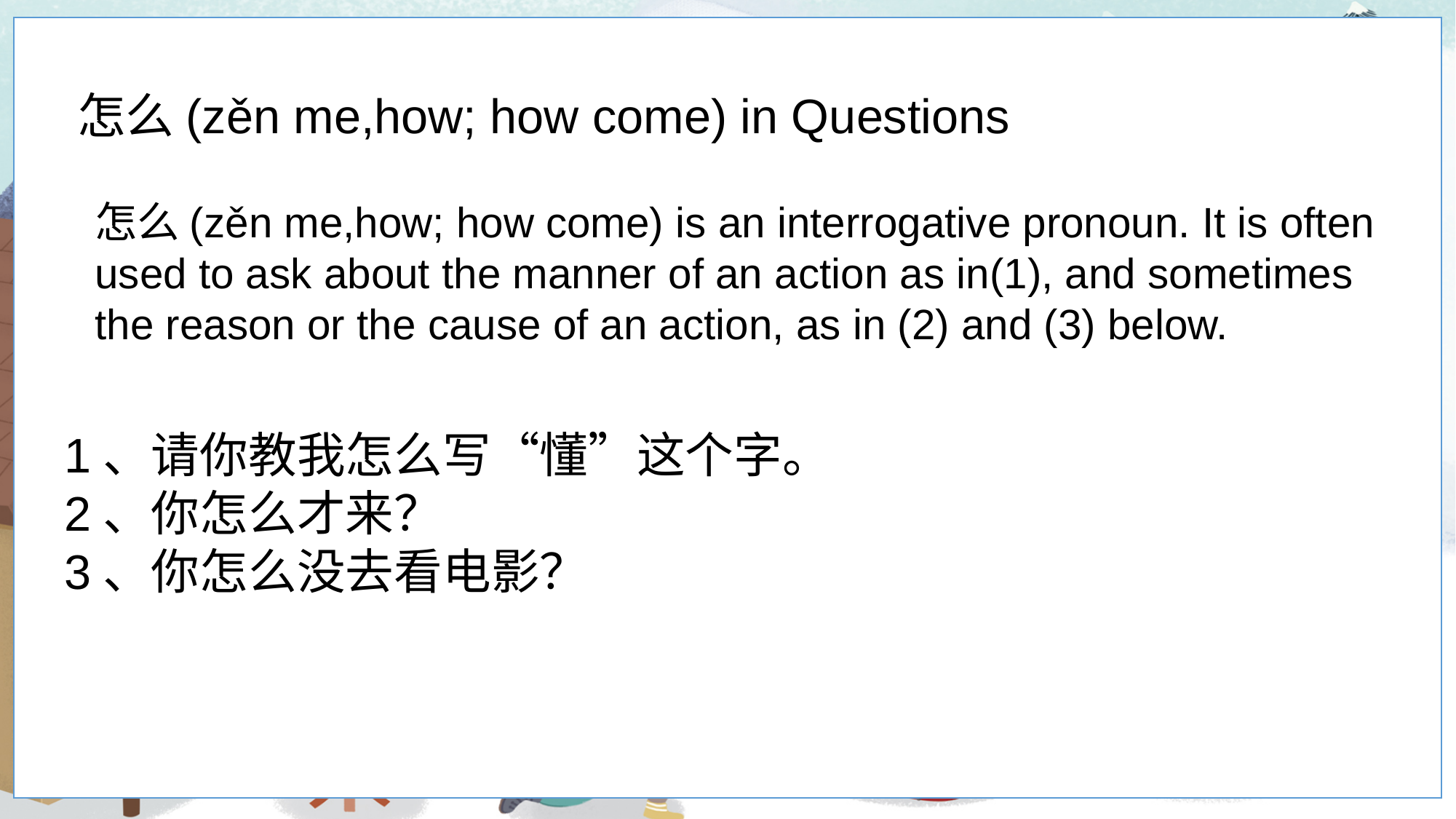

怎么(zěn me,how; how come) in Questions
怎么(zěn me,how; how come) is an interrogative pronoun. It is often used to ask about the manner of an action as in(1), and sometimes the reason or the cause of an action, as in (2) and (3) below.
1、请你教我怎么写“懂”这个字。
2、你怎么才来？
3、你怎么没去看电影？